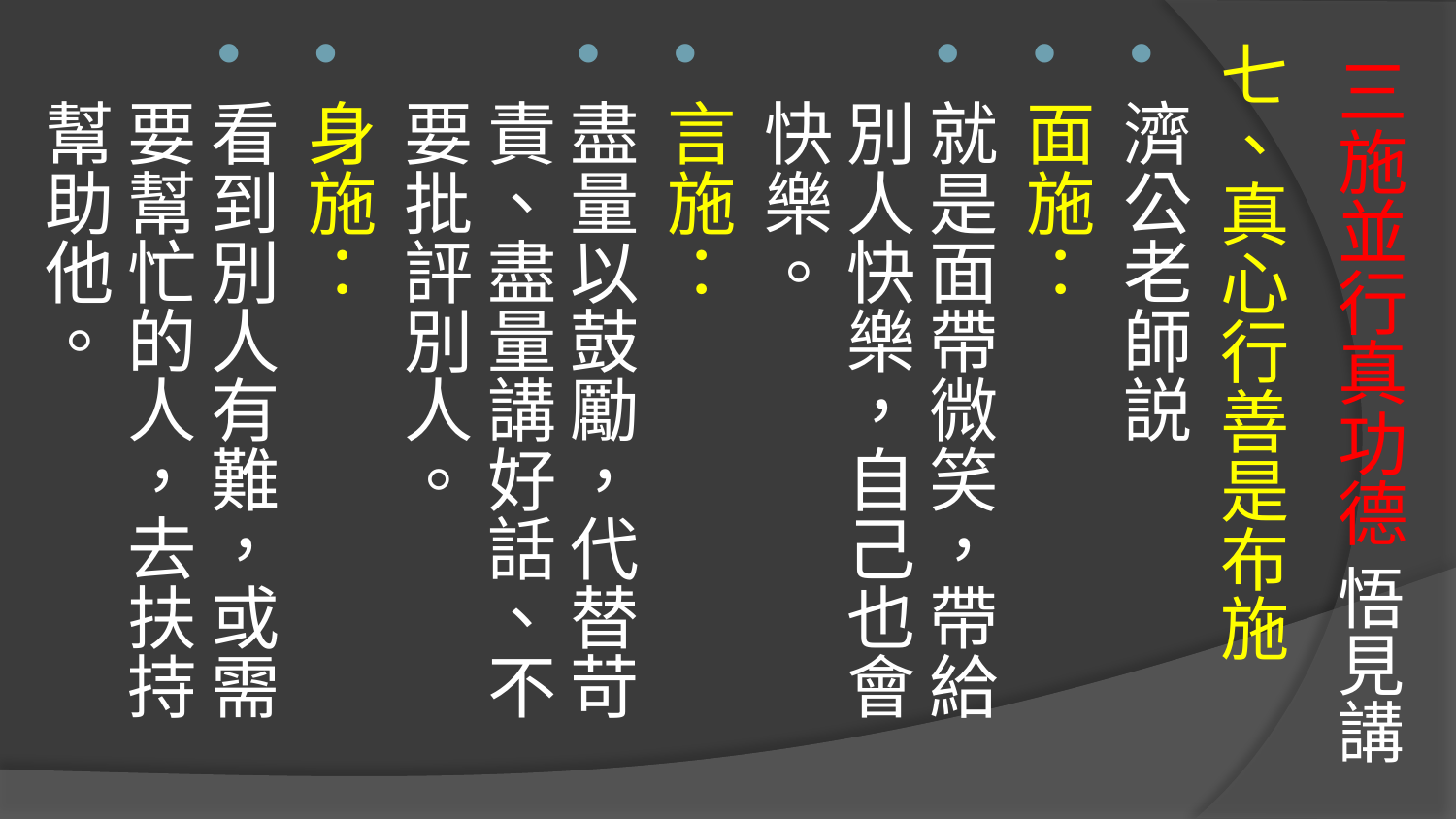

七、真心行善是布施
濟公老師説
面施：
就是面帶微笑，帶給別人快樂，自己也會快樂。
言施：
盡量以鼓勵，代替苛責、盡量講好話、不要批評別人。
身施：
看到別人有難，或需要幫忙的人，去扶持幫助他。
# 三施並行真功德 悟見講